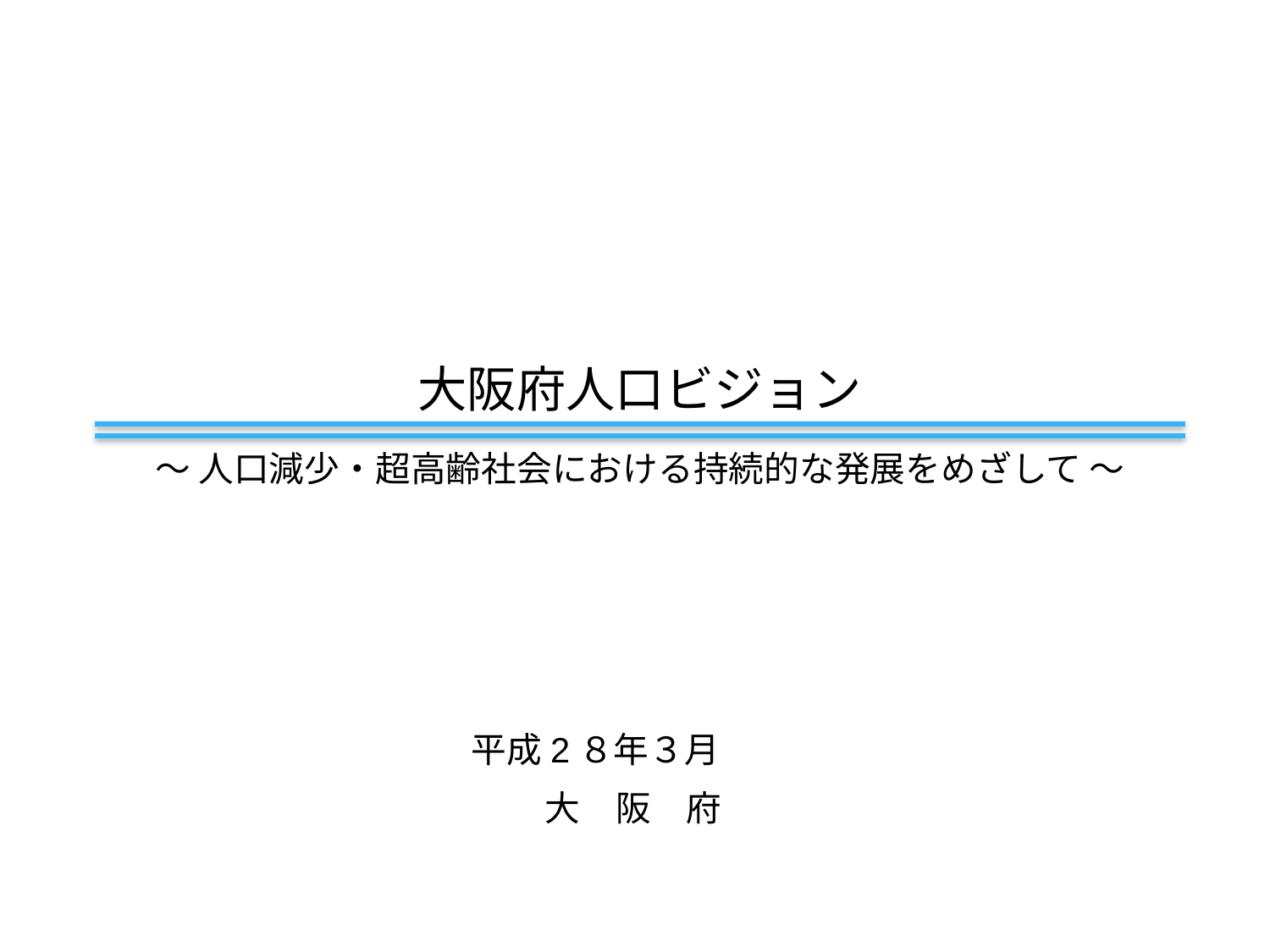

大阪府人口ビジョン

～ 人口減少・超高齢社会における持続的な発展をめざして ～
平成2８年３月
大　阪　府